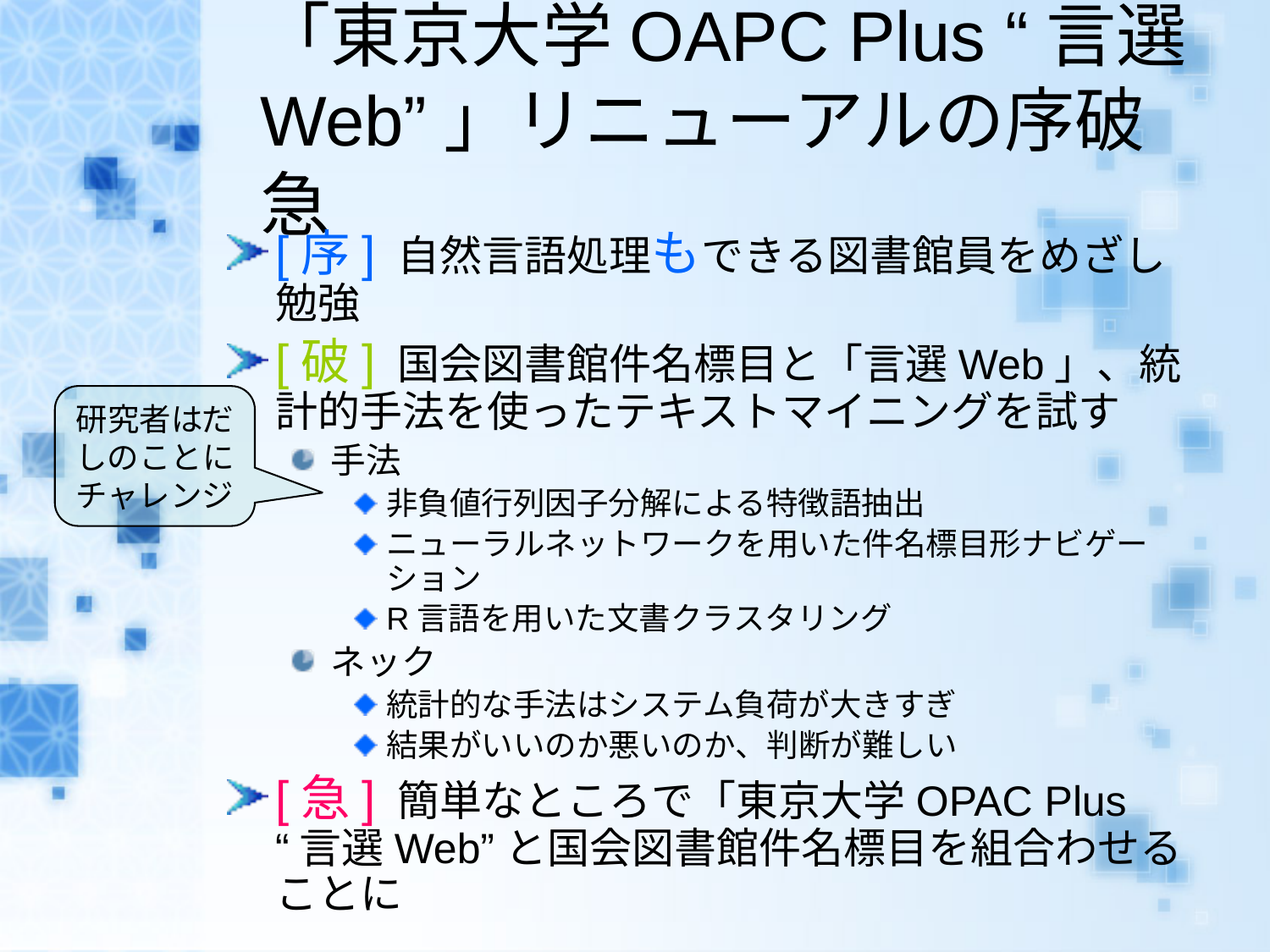

# 「東京大学OAPC Plus “言選Web”」リニューアルの序破急
[序] 自然言語処理もできる図書館員をめざし勉強
[破] 国会図書館件名標目と「言選Web」、統計的手法を使ったテキストマイニングを試す
手法
非負値行列因子分解による特徴語抽出
ニューラルネットワークを用いた件名標目形ナビゲーション
R言語を用いた文書クラスタリング
ネック
統計的な手法はシステム負荷が大きすぎ
結果がいいのか悪いのか、判断が難しい
[急] 簡単なところで「東京大学OPAC Plus “言選Web”と国会図書館件名標目を組合わせることに
研究者はだしのことにチャレンジ